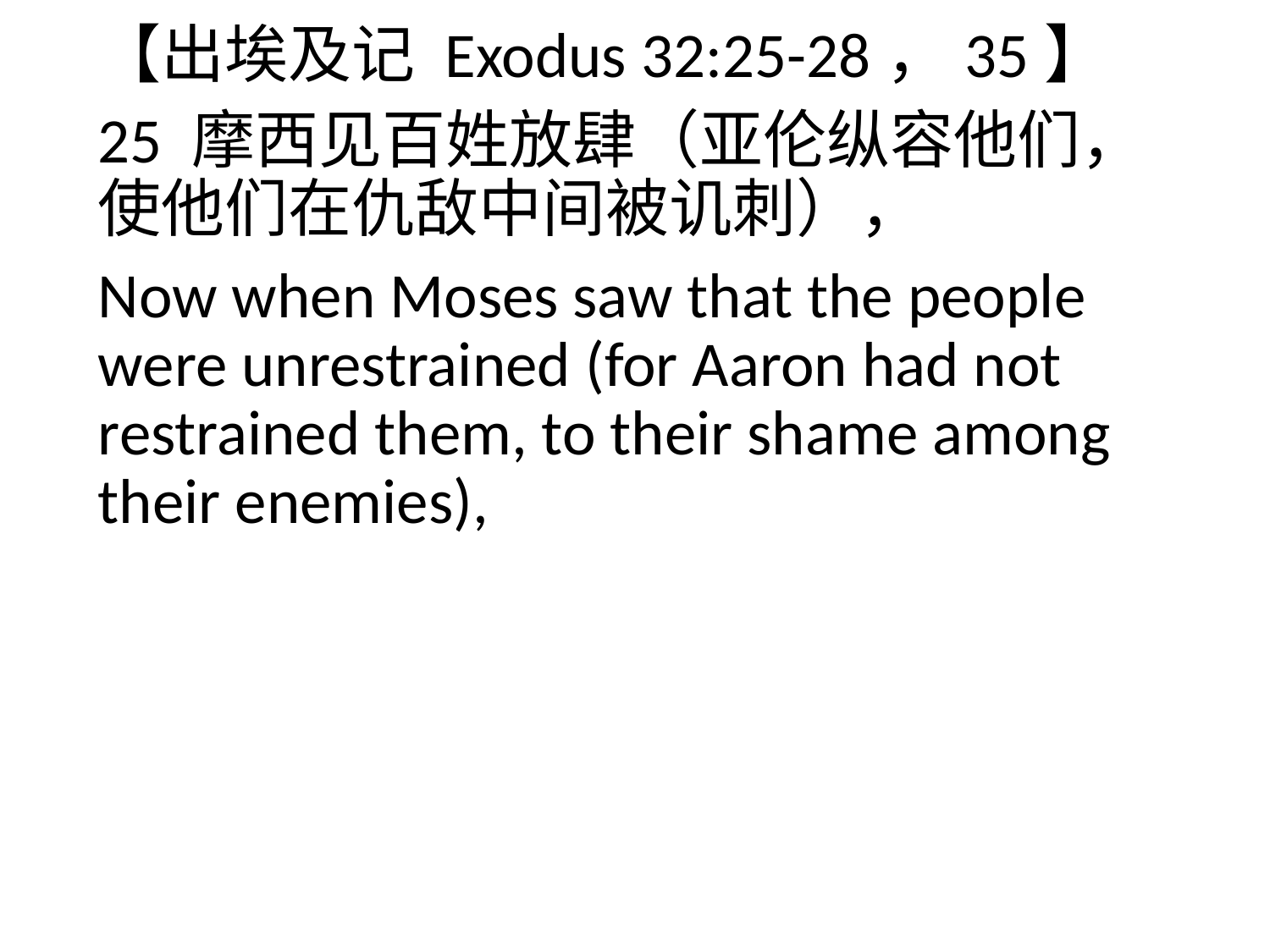

【出埃及记 Exodus 32:25-28，35】
25 摩西见百姓放肆（亚伦纵容他们，使他们在仇敌中间被讥刺），
Now when Moses saw that the people were unrestrained (for Aaron had not restrained them, to their shame among their enemies),